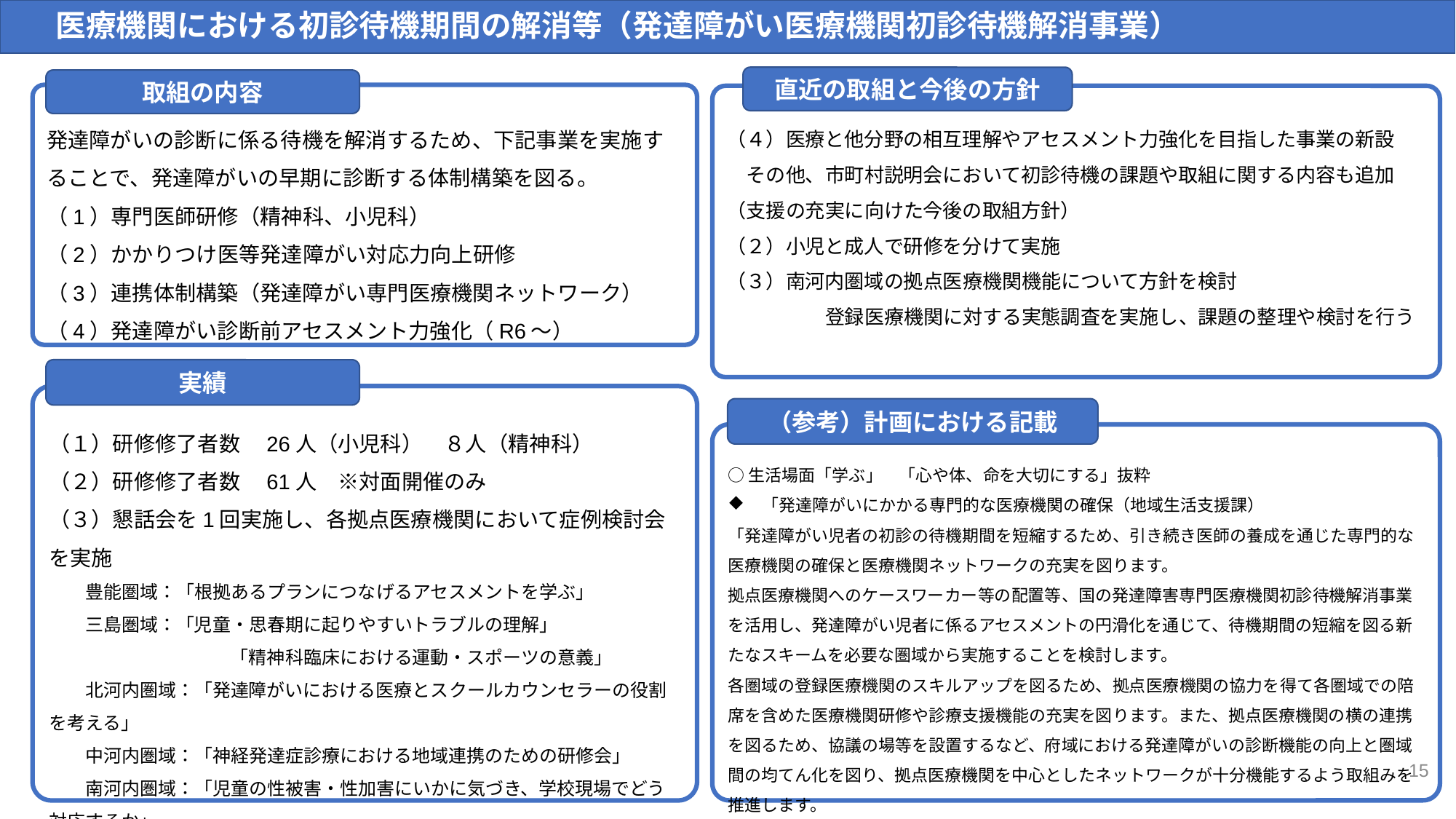

医療機関における初診待機期間の解消等（発達障がい医療機関初診待機解消事業）
直近の取組と今後の方針
取組の内容
発達障がいの診断に係る待機を解消するため、下記事業を実施することで、発達障がいの早期に診断する体制構築を図る。
（1）専門医師研修（精神科、小児科）
（2）かかりつけ医等発達障がい対応力向上研修
（3）連携体制構築（発達障がい専門医療機関ネットワーク）
（4）発達障がい診断前アセスメント力強化（R6～）
（４）医療と他分野の相互理解やアセスメント力強化を目指した事業の新設
　その他、市町村説明会において初診待機の課題や取組に関する内容も追加
（支援の充実に向けた今後の取組方針）
（２）小児と成人で研修を分けて実施
（３）南河内圏域の拠点医療機関機能について方針を検討
　　　　　登録医療機関に対する実態調査を実施し、課題の整理や検討を行う

実績
（１）研修修了者数　26人（小児科）　８人（精神科）
（２）研修修了者数　61人　※対面開催のみ
（３）懇話会を1回実施し、各拠点医療機関において症例検討会を実施
　　豊能圏域：「根拠あるプランにつなげるアセスメントを学ぶ」
　　三島圏域：「児童・思春期に起りやすいトラブルの理解」
　　　　　　　　　　「精神科臨床における運動・スポーツの意義」
　　北河内圏域：「発達障がいにおける医療とスクールカウンセラーの役割を考える」
　　中河内圏域：「神経発達症診療における地域連携のための研修会」
　　南河内圏域：「児童の性被害・性加害にいかに気づき、学校現場でどう対応するか」
　　泉州圏域：「げんクリニック発達外来開設までの道のり」
（４）診断前の子どもと関わる支援者向けに研修を実施　受講者852人
（参考）計画における記載
○生活場面「学ぶ」　「心や体、命を大切にする」抜粋
「発達障がいにかかる専門的な医療機関の確保（地域生活支援課）
「発達障がい児者の初診の待機期間を短縮するため、引き続き医師の養成を通じた専門的な医療機関の確保と医療機関ネットワークの充実を図ります。
拠点医療機関へのケースワーカー等の配置等、国の発達障害専門医療機関初診待機解消事業を活用し、発達障がい児者に係るアセスメントの円滑化を通じて、待機期間の短縮を図る新たなスキームを必要な圏域から実施することを検討します。
各圏域の登録医療機関のスキルアップを図るため、拠点医療機関の協力を得て各圏域での陪席を含めた医療機関研修や診療支援機能の充実を図ります。また、拠点医療機関の横の連携を図るため、協議の場等を設置するなど、府域における発達障がいの診断機能の向上と圏域間の均てん化を図り、拠点医療機関を中心としたネットワークが十分機能するよう取組みを推進します。

15